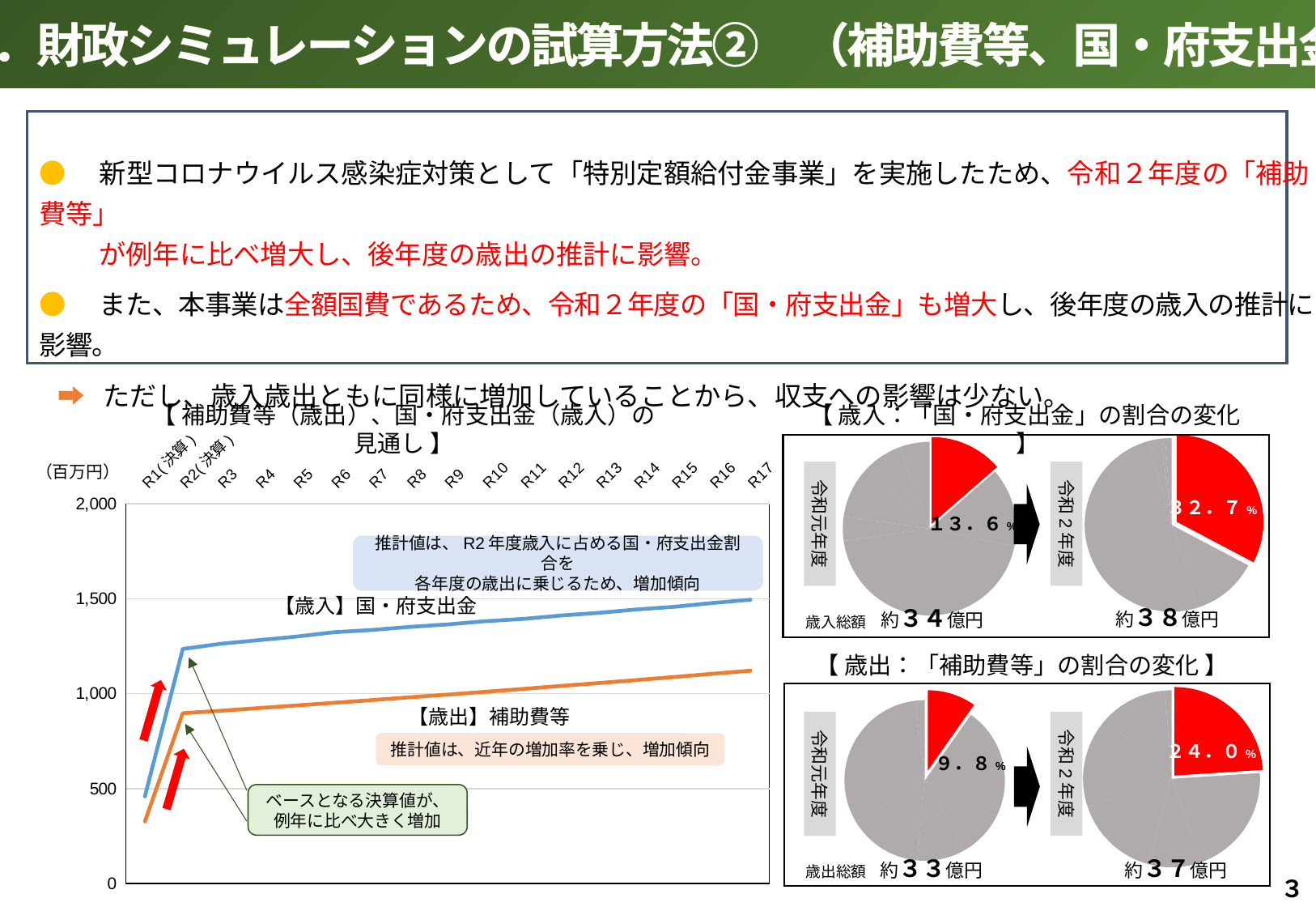

２．財政シミュレーションの試算方法②　（補助費等、国・府支出金）

●　新型コロナウイルス感染症対策として「特別定額給付金事業」を実施したため、令和２年度の「補助費等」
　　 が例年に比べ増大し、後年度の歳出の推計に影響。
●　また、本事業は全額国費であるため、令和２年度の「国・府支出金」も増大し、後年度の歳入の推計に影響。
   ➡  ただし、歳入歳出ともに同様に増加していることから、収支への影響は少ない。
【 歳入：「国・府支出金」の割合の変化 】
【 補助費等（歳出）、国・府支出金（歳入）の見通し 】

### Chart

| Category |  |  |
|---|---|---|
| R1(決算) | 459.0 | 327.0 |
| R2(決算) | 1236.0 | 897.0 |
| R3 | 1263.0 | 910.0 |
| R4 | 1282.0 | 924.0 |
| R5 | 1301.0 | 938.0 |
| R6 | 1324.0 | 952.0 |
| R7 | 1336.0 | 966.0 |
| R8 | 1352.0 | 981.0 |
| R9 | 1365.0 | 995.0 |
| R10 | 1382.0 | 1010.0 |
| R11 | 1394.0 | 1025.0 |
| R12 | 1412.0 | 1041.0 |
| R13 | 1426.0 | 1056.0 |
| R14 | 1444.0 | 1072.0 |
| R15 | 1458.0 | 1088.0 |
| R16 | 1478.0 | 1105.0 |
| R17 | 1495.0 | 1121.0 |

### Chart

| Category |  |
|---|---|
| 国・府支出金 | 0.3273305084745763 |
| 町税 | 0.12314618644067797 |
| 地方交付税（臨財債含む） | 0.4192266949152542 |
| 交付金・地方譲与税等 | 0.042108050847457626 |
| 町債 | 0.045021186440677964 |
| 諸収入 | 0.024364406779661018 |
| 前年度繰越金 | 0.007150423728813559 |
| 基金取崩し（特定目的基金） | 0.0 |
| 基金取崩し（財政調整基金） | 0.011652542372881356 |

### Chart

| Category |  |
|---|---|
| 国・府支出金 | 0.136 |
| 町税 | 0.14666666666666667 |
| 地方交付税（臨財債含む） | 0.4447407407407407 |
| 交付金・地方譲与税等 | 0.04533333333333334 |
| 町債 | 0.10074074074074074 |
| 諸収入 | 0.03851851851851852 |
| 前年度繰越金 | 0.031407407407407405 |
| 基金取崩し（特定目的基金） | 0.0 |
| 基金取崩し（財政調整基金） | 0.05659259259259259 |
（百万円）
令和元年度
令和2年度

３２．７%
１３．６%
推計値は、R2年度歳入に占める国・府支出金割合を
各年度の歳出に乗じるため、増加傾向
約３８億円
約３４億円
歳入総額
【 歳出：「補助費等」の割合の変化 】

### Chart

| Category |  |
|---|---|
| 補助費等 | 0.2396473417045151 |
| 人件費 | 0.205450173657494 |
| 扶助費 | 0.09831685813518568 |
| 公債費 | 0.0892332353726957 |
| 建設事業費（災害復旧含む） | 0.06545551696500133 |
| 物件費 | 0.16858135185679937 |
| 繰出金 | 0.12156024579214533 |
| その他 | 0.011755276516163505 |

### Chart

| Category |  |
|---|---|
| 補助費等 | 0.09769943232745743 |
| 人件費 | 0.2273677920525844 |
| 扶助費 | 0.09262025694651928 |
| 公債費 | 0.09710188228264117 |
| 建設事業費（災害復旧含む） | 0.14878996115924709 |
| 物件費 | 0.1858380639378548 |
| 繰出金 | 0.13175978488198387 |
| その他 | 0.01882282641171198 |
令和2年度
令和元年度
推計値は、近年の増加率を乗じ、増加傾向
２４．０%

９．８%
ベースとなる決算値が、
例年に比べ大きく増加
約３３億円
約３７億円
歳出総額
３